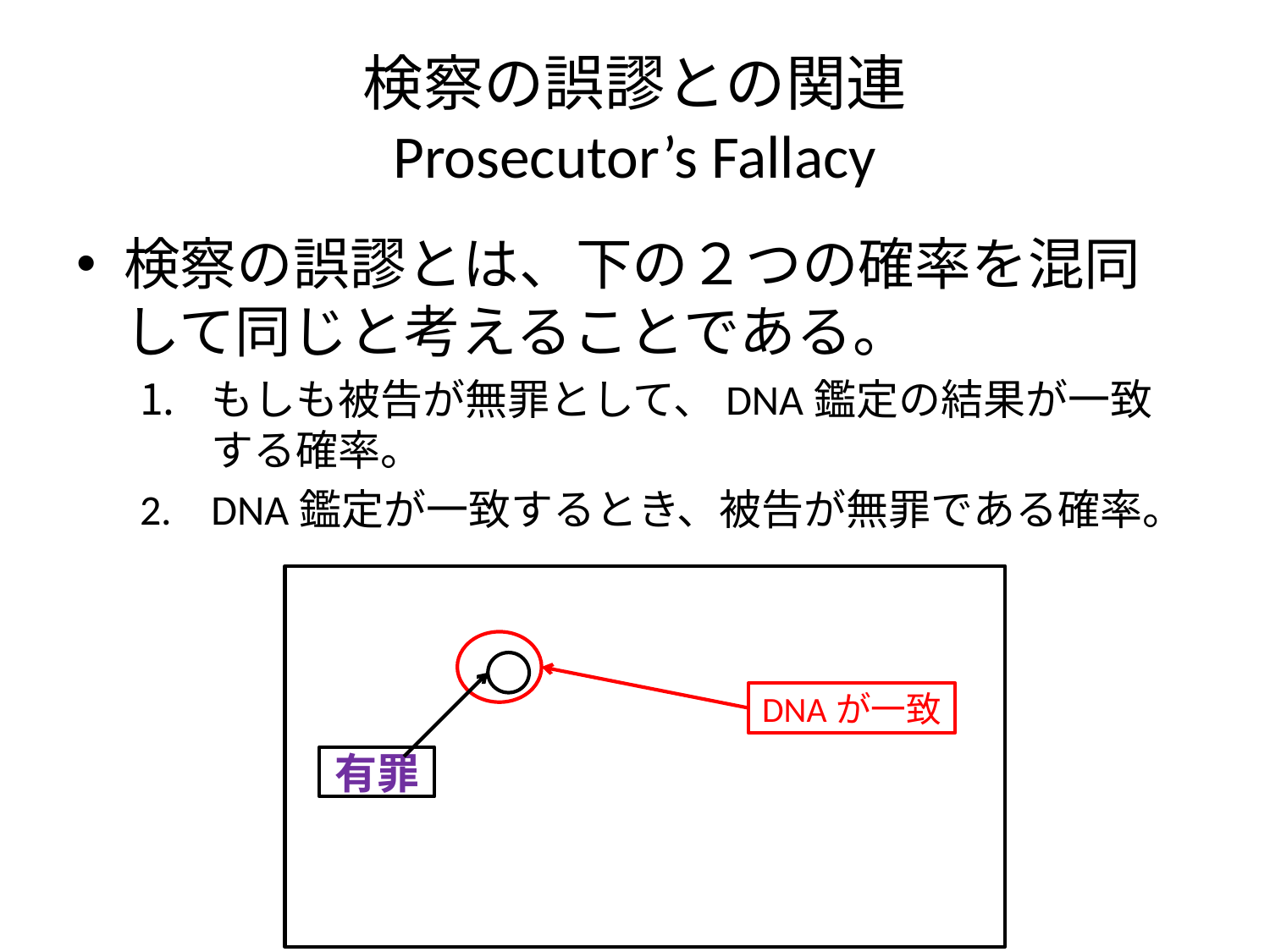

# 検察の誤謬との関連 Prosecutor’s Fallacy
検察の誤謬とは、下の２つの確率を混同して同じと考えることである。
もしも被告が無罪として、DNA鑑定の結果が一致する確率。
DNA鑑定が一致するとき、被告が無罪である確率。

DNAが一致
有罪